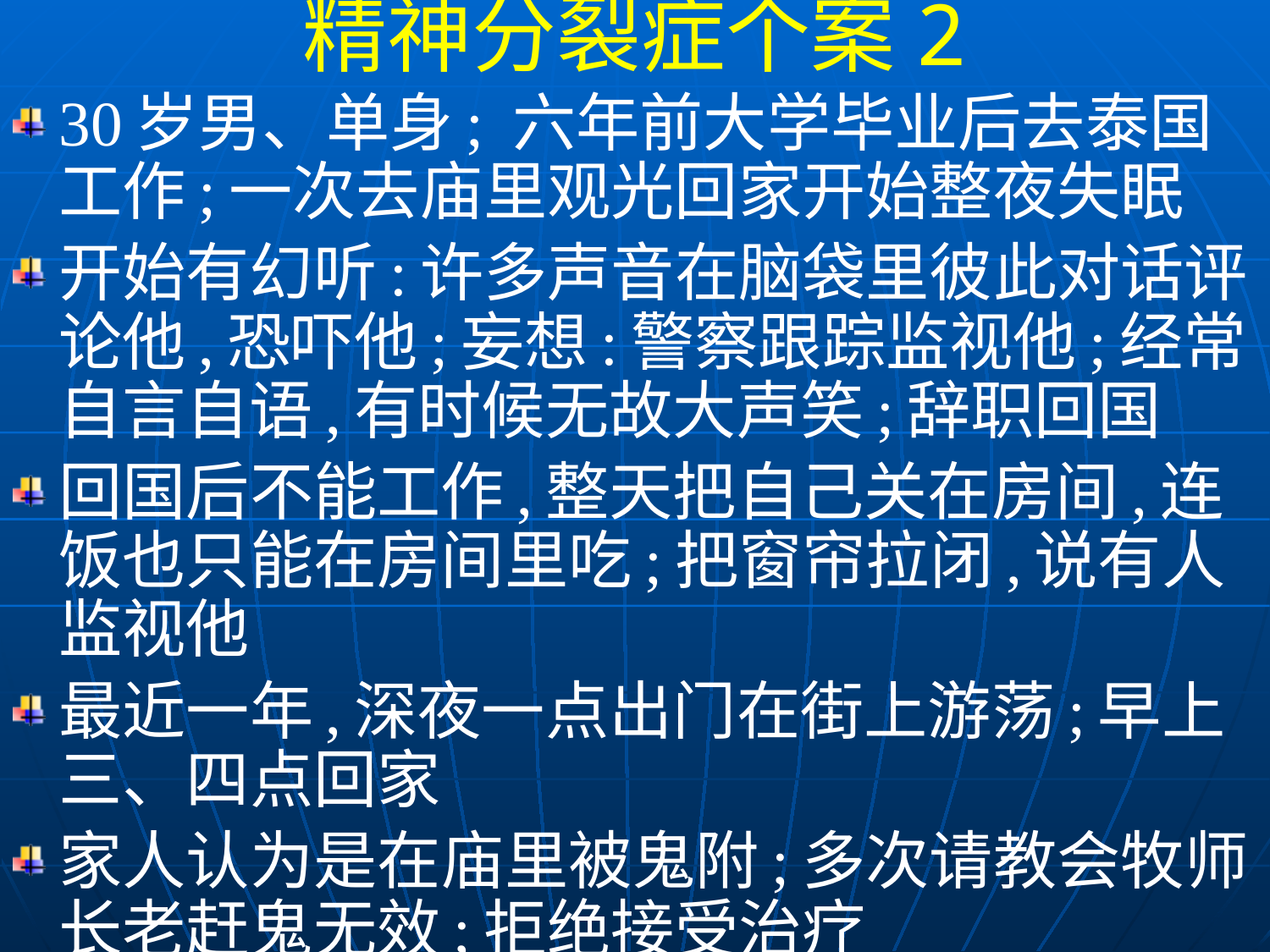

精神分裂症个案2
30岁男、单身; 六年前大学毕业后去泰国工作;一次去庙里观光回家开始整夜失眠
开始有幻听:许多声音在脑袋里彼此对话评论他,恐吓他;妄想:警察跟踪监视他;经常自言自语,有时候无故大声笑;辞职回国
回国后不能工作,整天把自己关在房间,连饭也只能在房间里吃;把窗帘拉闭,说有人监视他
最近一年,深夜一点出门在街上游荡;早上三、四点回家
家人认为是在庙里被鬼附;多次请教会牧师长老赶鬼无效;拒绝接受治疗